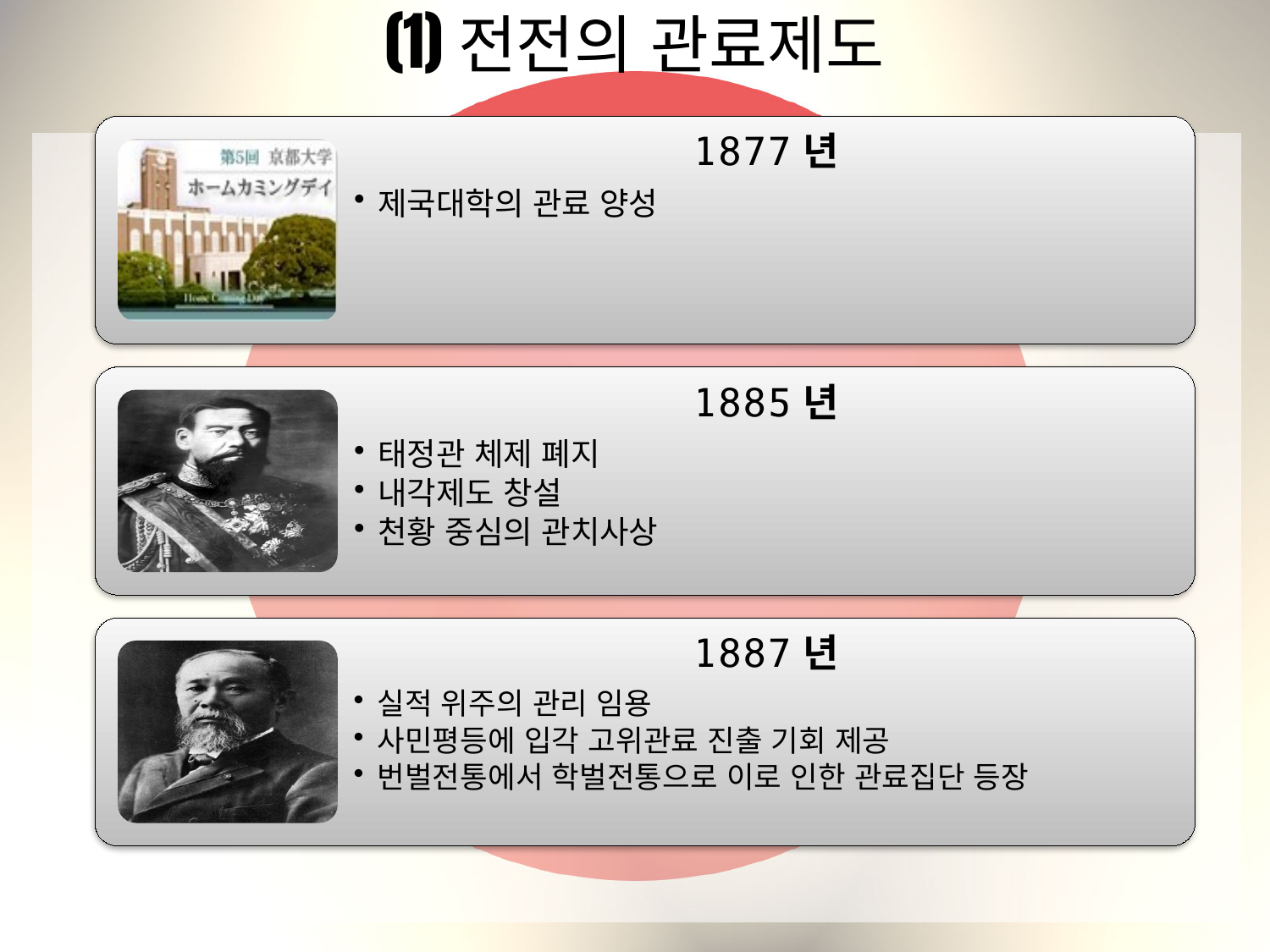

# (1)전전의 관료제도
1877년
제국대학의 관료 양성
1885년
태정관 체제 폐지
내각제도 창설
천황 중심의 관치사상
1887년
실적 위주의 관리 임용
사민평등에 입각 고위관료 진출 기회 제공
번벌전통에서 학벌전통으로 이로 인한 관료집단 등장